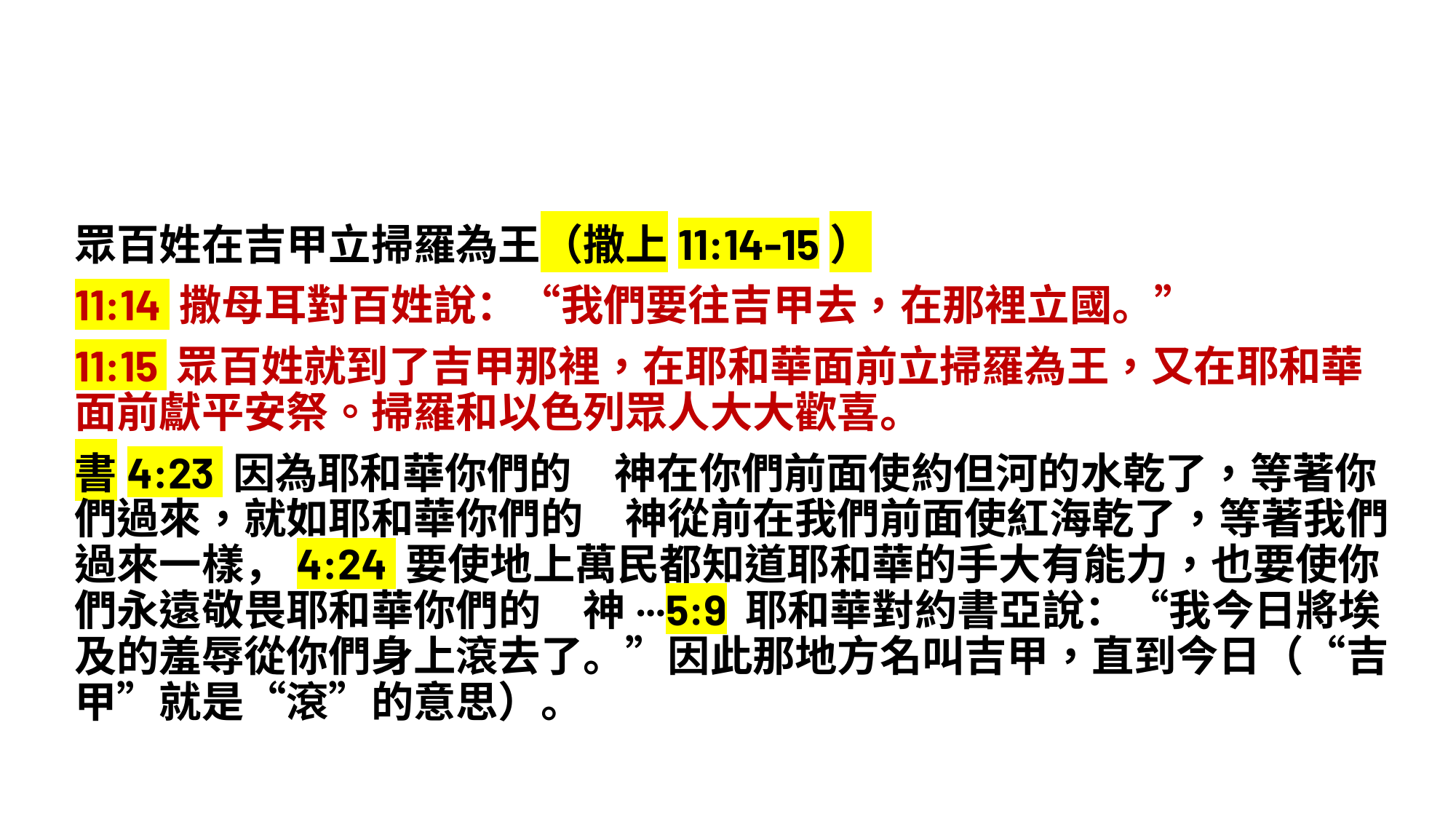

眾百姓在吉甲立掃羅為王（撒上11:14-15）
11:14 撒母耳對百姓說：“我們要往吉甲去，在那裡立國。”
11:15 眾百姓就到了吉甲那裡，在耶和華面前立掃羅為王，又在耶和華面前獻平安祭。掃羅和以色列眾人大大歡喜。
書4:23 因為耶和華你們的　神在你們前面使約但河的水乾了，等著你們過來，就如耶和華你們的　神從前在我們前面使紅海乾了，等著我們過來一樣，4:24 要使地上萬民都知道耶和華的手大有能力，也要使你們永遠敬畏耶和華你們的　神···5:9 耶和華對約書亞說：“我今日將埃及的羞辱從你們身上滾去了。”因此那地方名叫吉甲，直到今日（“吉甲”就是“滾”的意思）。